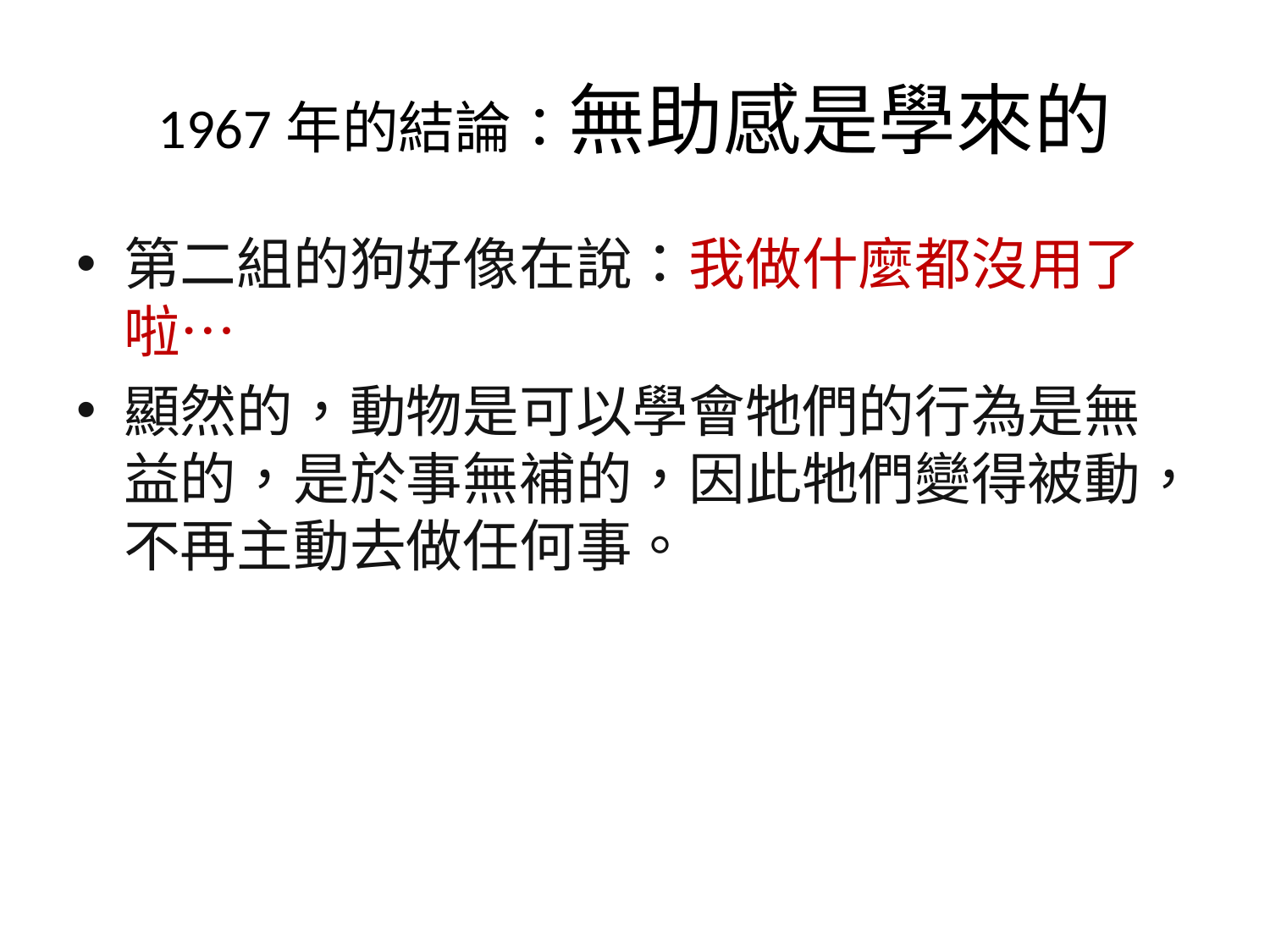

# 1967年的結論：無助感是學來的
第二組的狗好像在說：我做什麼都沒用了啦…
顯然的，動物是可以學會牠們的行為是無益的，是於事無補的，因此牠們變得被動，不再主動去做任何事。